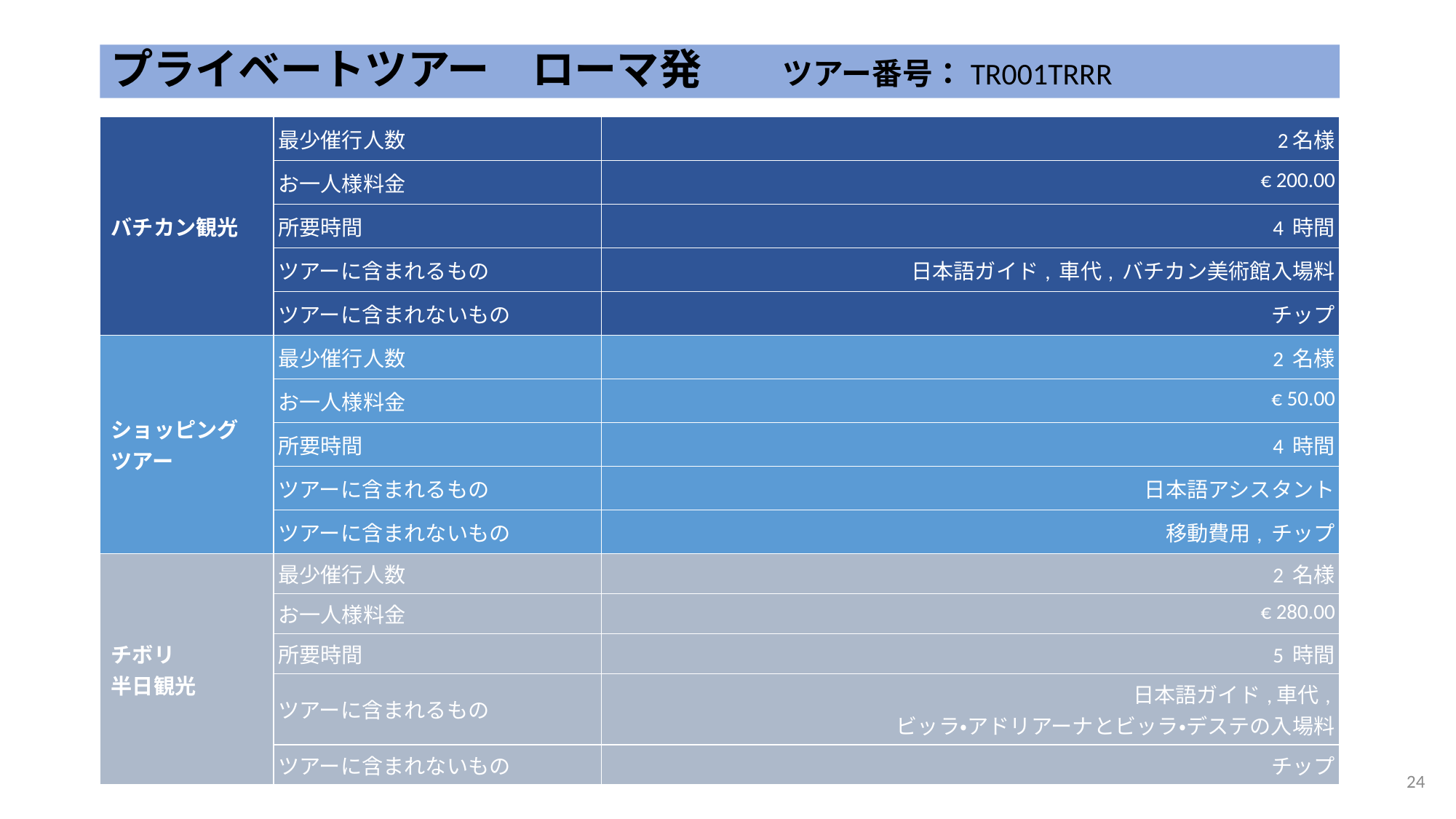

# プライベートツアー　ローマ発    　ツアー番号：TR001TRRR
| バチカン観光 | 最少催行人数 | 2名様 |
| --- | --- | --- |
|  | お一人様料金 | € 200.00 |
|  | 所要時間 | 4 時間 |
|  | ツアーに含まれるもの | 日本語ガイド, 車代, バチカン美術館入場料 |
|  | ツアーに含まれないもの | チップ |
| ショッピング ツアー | 最少催行人数 | 2 名様 |
|  | お一人様料金 | € 50.00 |
|  | 所要時間 | 4 時間 |
|  | ツアーに含まれるもの | 日本語アシスタント |
|  | ツアーに含まれないもの | 移動費用, チップ |
| チボリ 半日観光 | 最少催行人数 | 2 名様 |
|  | お一人様料金 | € 280.00 |
|  | 所要時間 | 5 時間 |
|  | ツアーに含まれるもの | 日本語ガイド,車代, ビッラ・アドリアーナとビッラ・デステの入場料 |
|  | ツアーに含まれないもの | チップ |
24